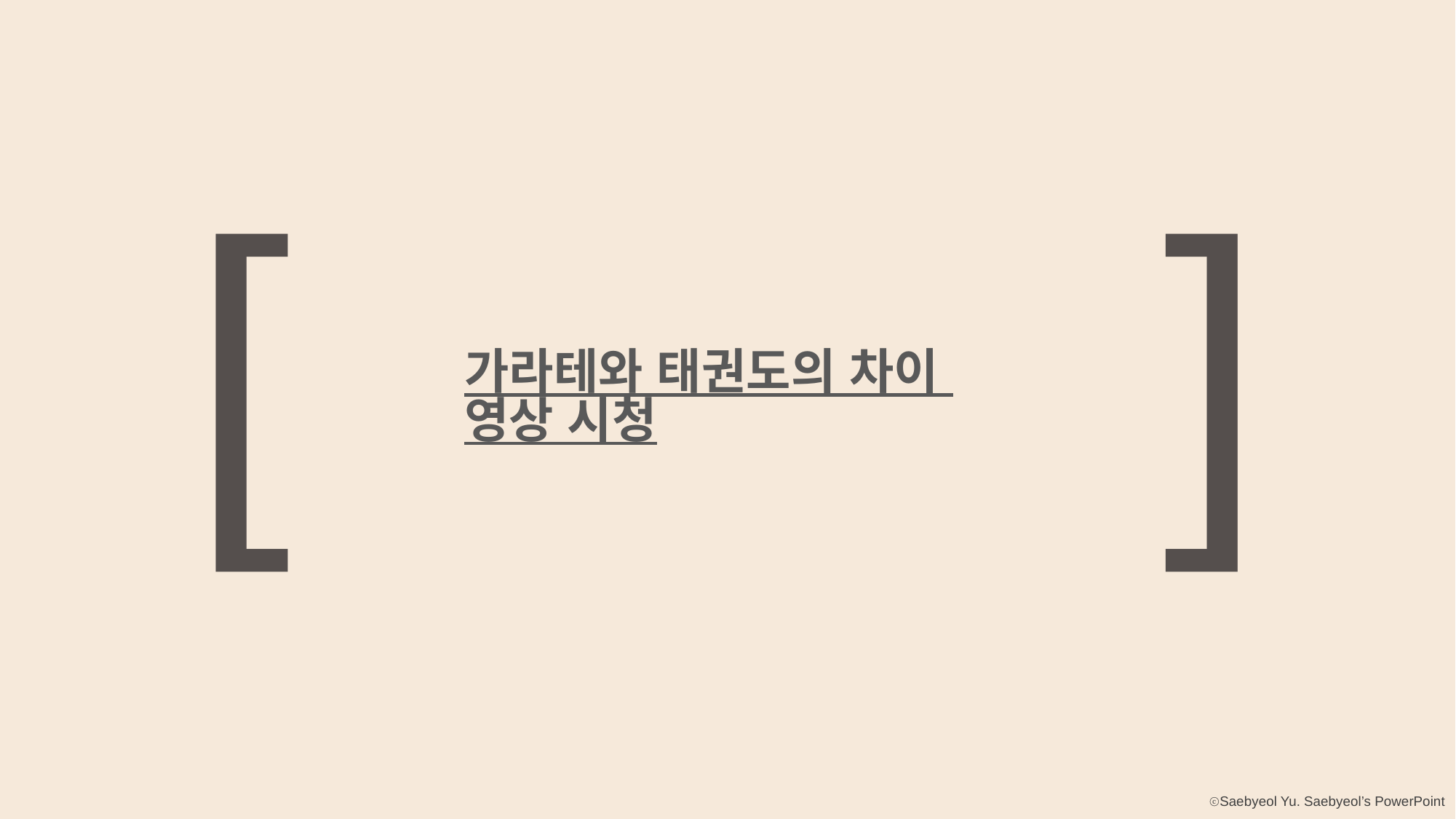

[
]
가라테와 태권도의 차이 영상 시청